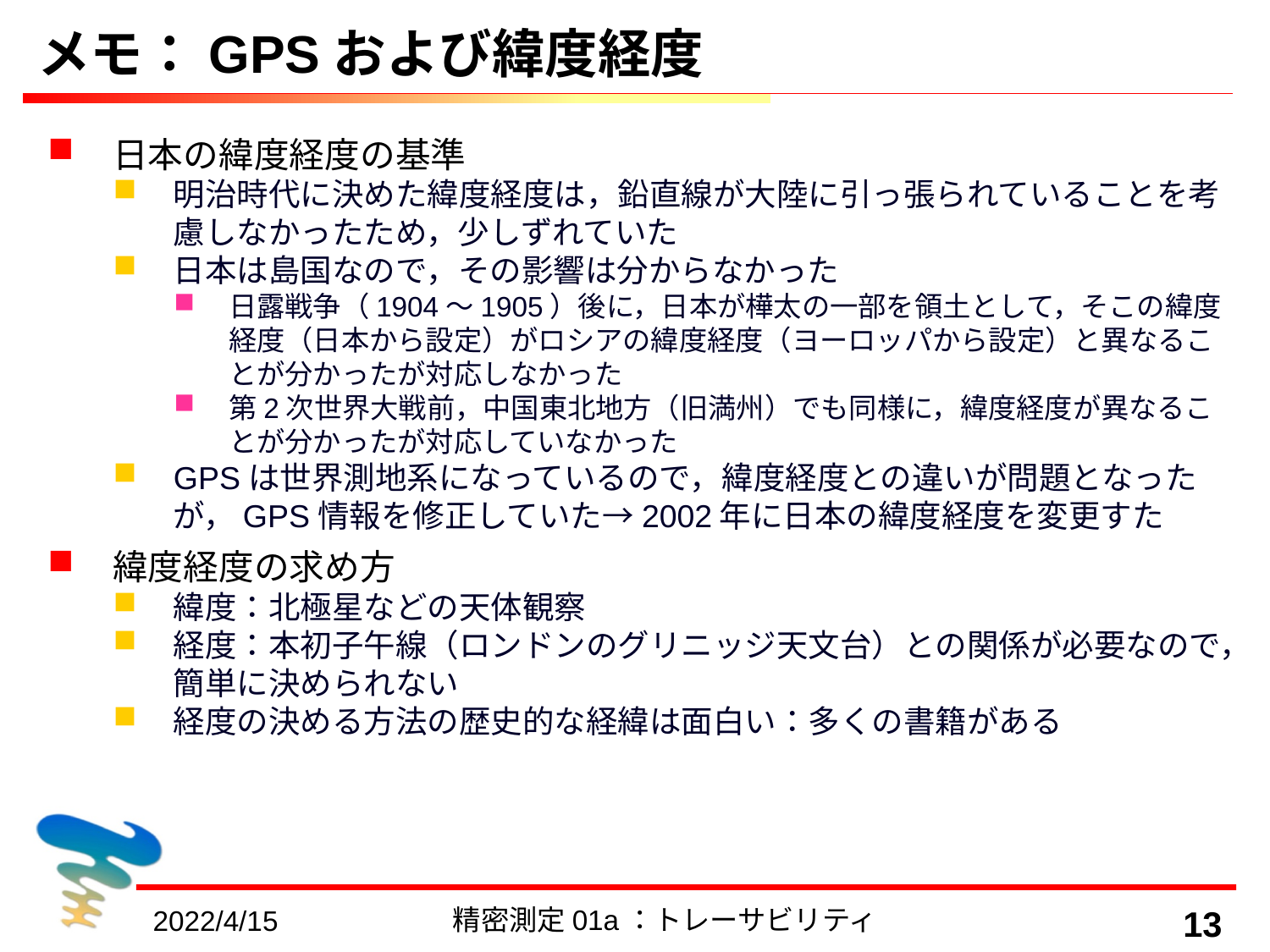

# メモ：GPSおよび緯度経度
日本の緯度経度の基準
明治時代に決めた緯度経度は，鉛直線が大陸に引っ張られていることを考慮しなかったため，少しずれていた
日本は島国なので，その影響は分からなかった
日露戦争（1904～1905）後に，日本が樺太の一部を領土として，そこの緯度経度（日本から設定）がロシアの緯度経度（ヨーロッパから設定）と異なることが分かったが対応しなかった
第2次世界大戦前，中国東北地方（旧満州）でも同様に，緯度経度が異なることが分かったが対応していなかった
GPSは世界測地系になっているので，緯度経度との違いが問題となったが，GPS情報を修正していた→2002年に日本の緯度経度を変更すた
緯度経度の求め方
緯度：北極星などの天体観察
経度：本初子午線（ロンドンのグリニッジ天文台）との関係が必要なので，簡単に決められない
経度の決める方法の歴史的な経緯は面白い：多くの書籍がある

精密測定01a：トレーサビリティ
13
2022/4/15